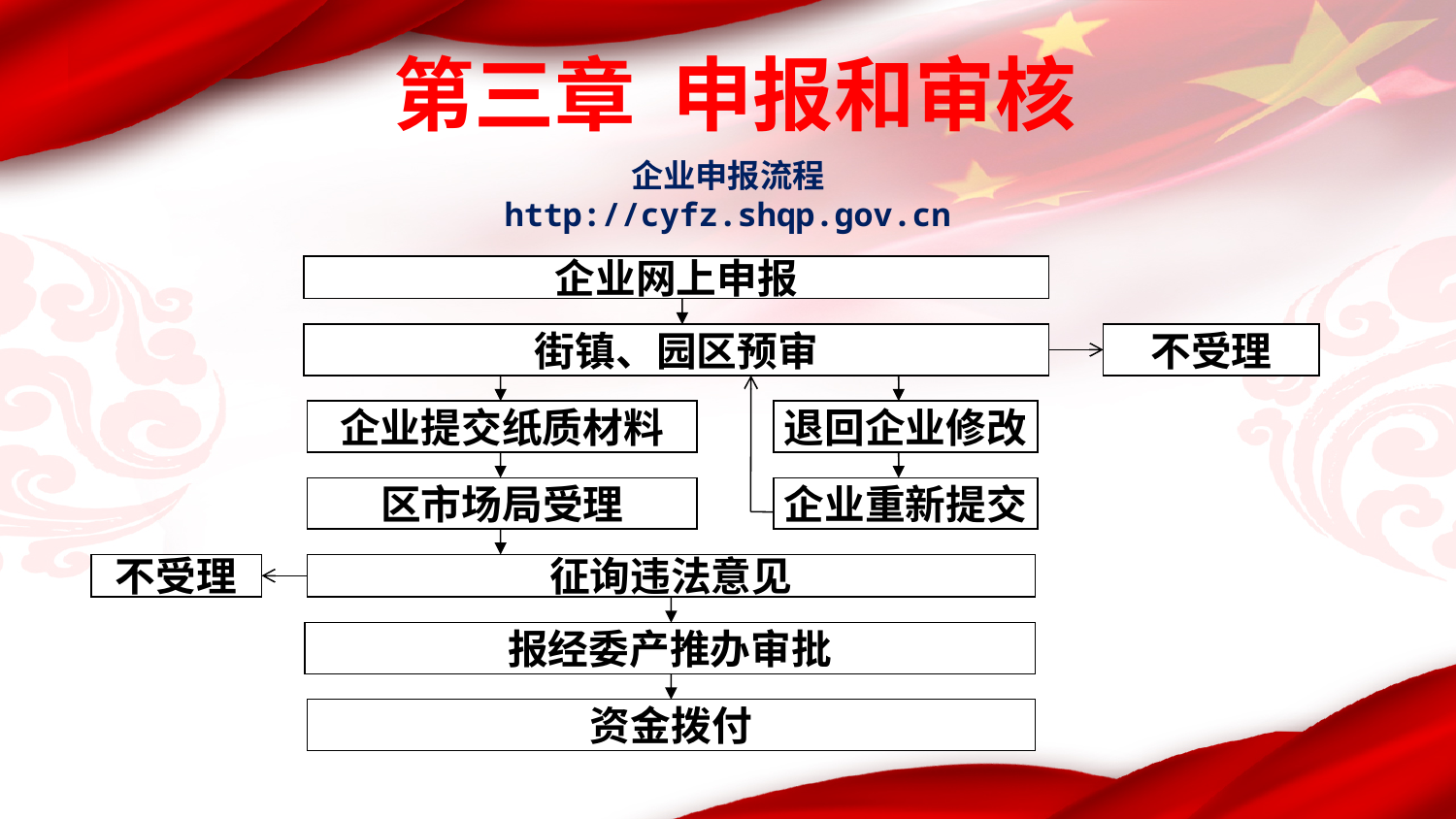

第三章  申报和审核
# 企业申报流程 http://cyfz.shqp.gov.cn

企业网上申报

不受理
街镇、园区预审

企业提交纸质材料
退回企业修改

区市场局受理
企业重新提交

不受理
征询违法意见

报经委产推办审批

资金拨付